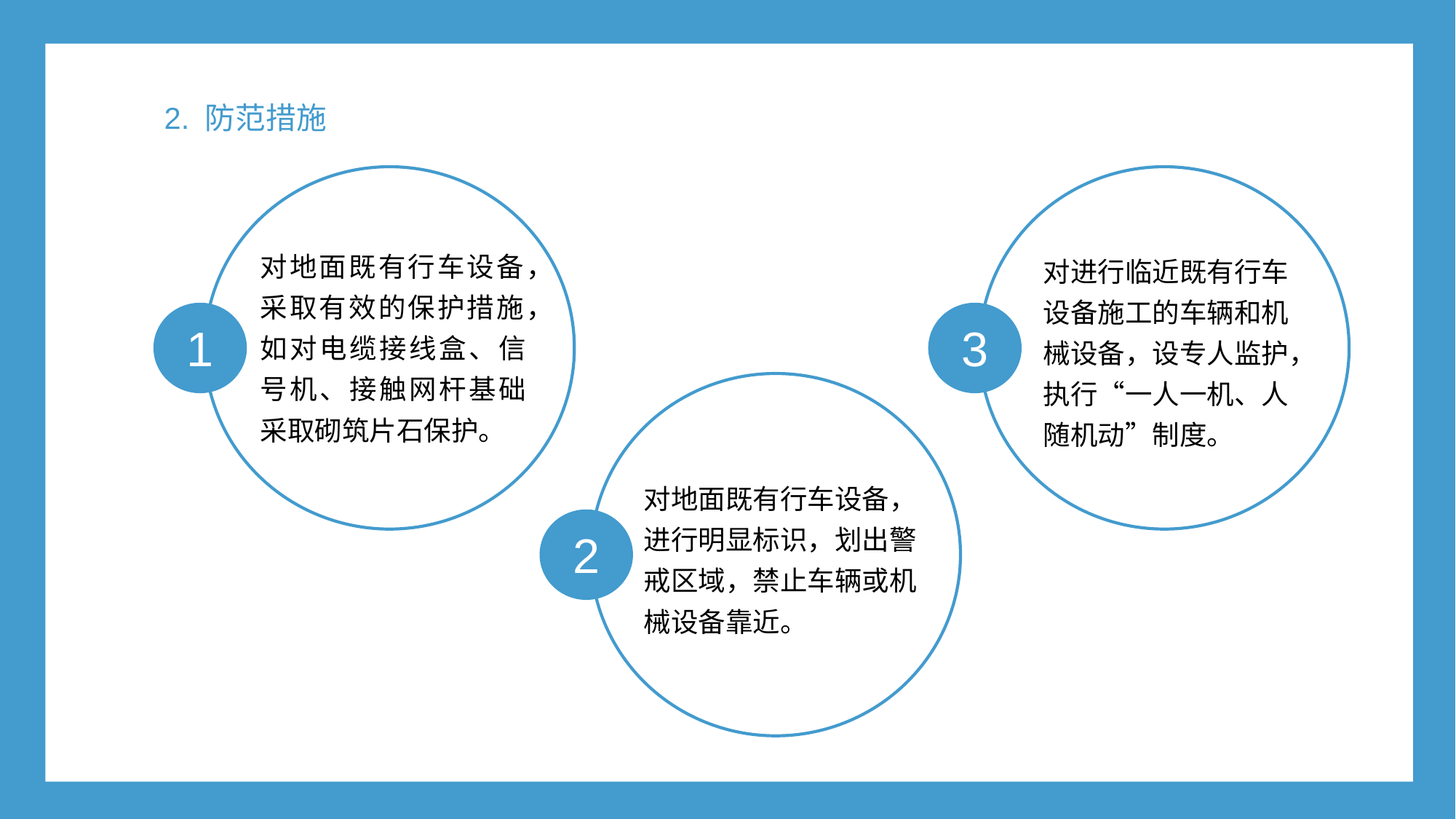

2. 防范措施

1
对地面既有行车设备，采取有效的保护措施，如对电缆接线盒、信号机、接触网杆基础采取砌筑片石保护。

3
对进行临近既有行车设备施工的车辆和机械设备，设专人监护，执行“一人一机、人随机动”制度。

2
对地面既有行车设备，进行明显标识，划出警戒区域，禁止车辆或机械设备靠近。